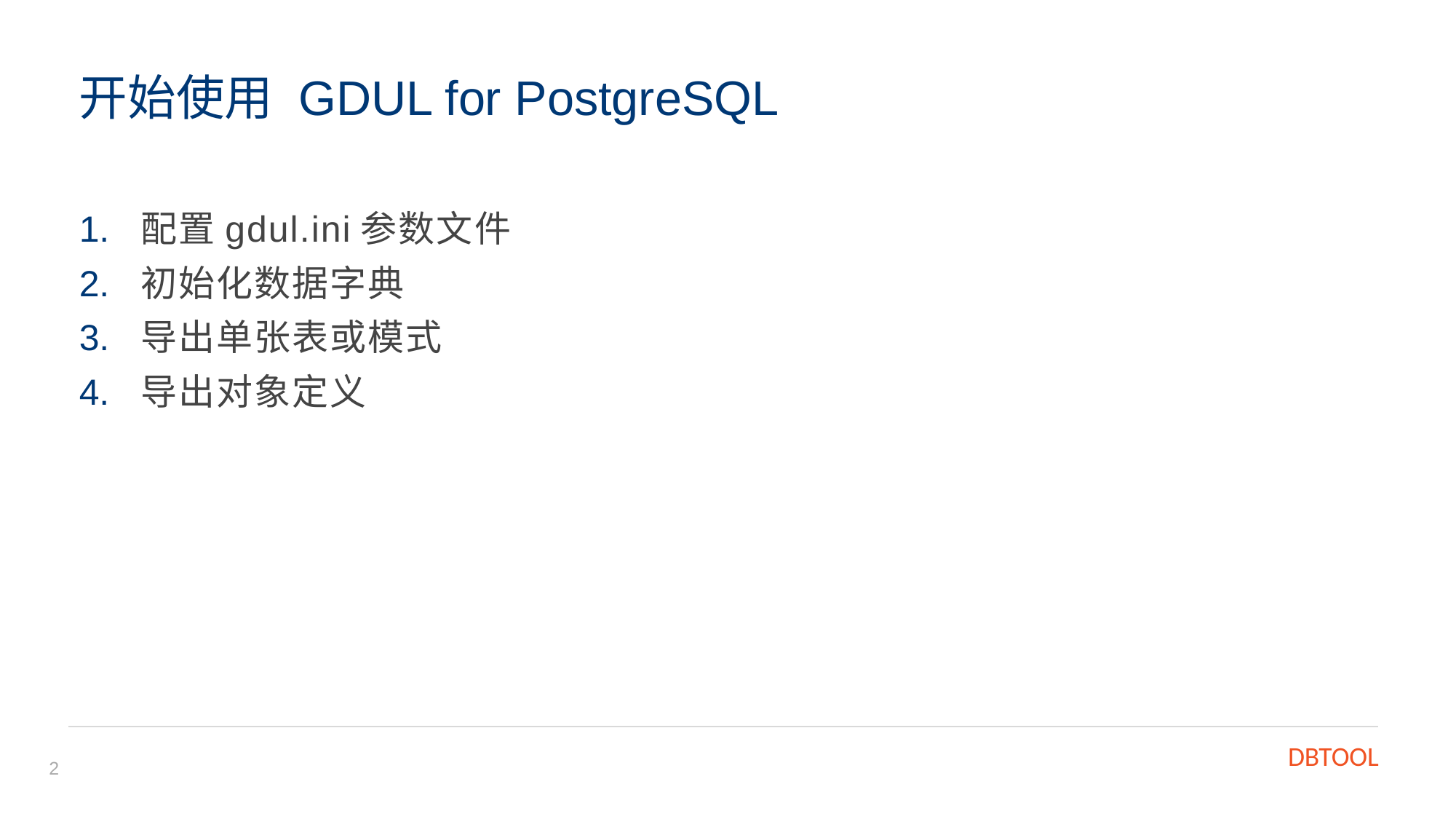

开始使用 GDUL for PostgreSQL

配置gdul.ini参数文件
初始化数据字典
导出单张表或模式
导出对象定义